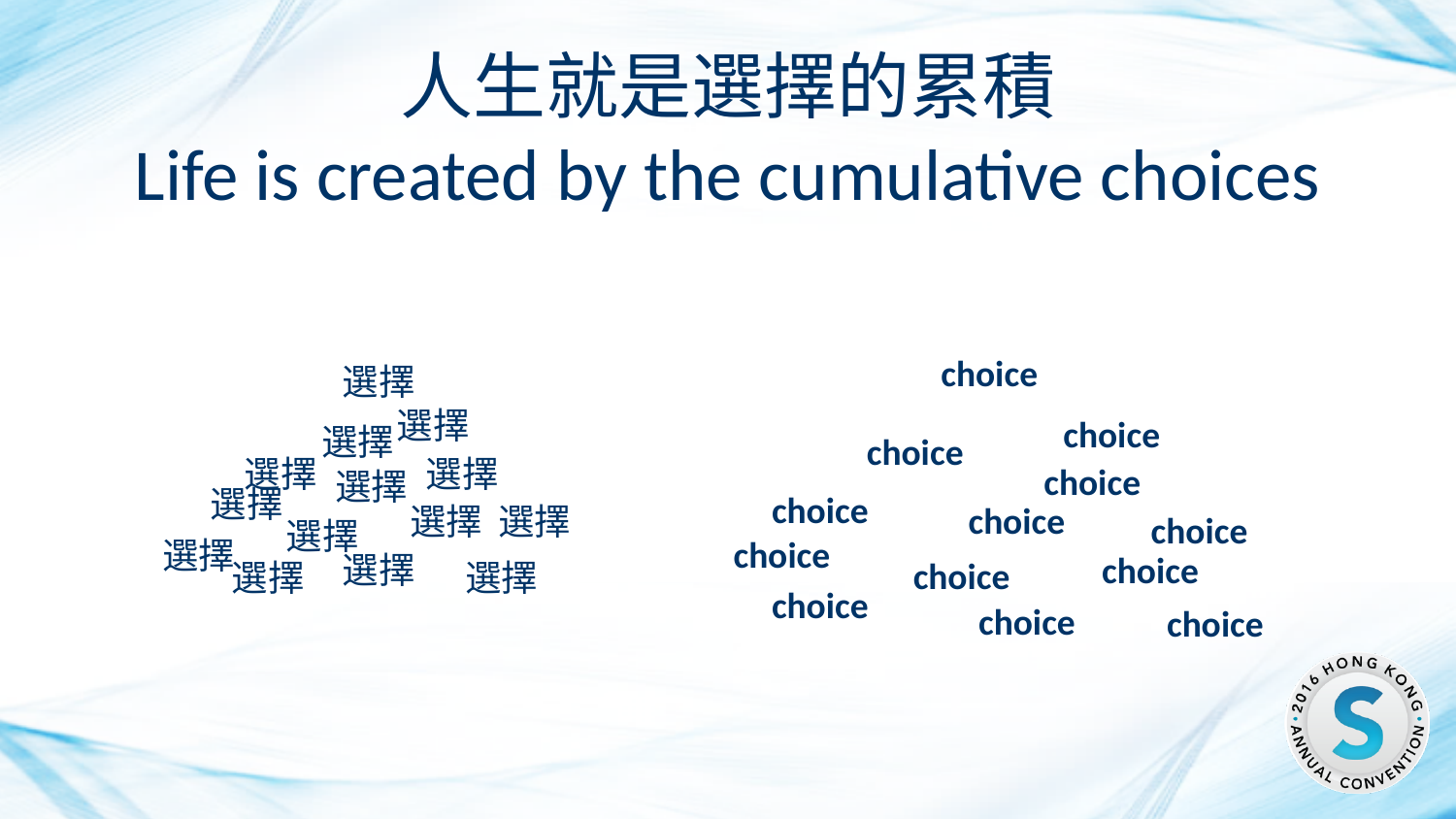

# 人生就是選擇的累積 Life is created by the cumulative choices
choice
選擇
選擇
choice
選擇
選擇
選擇
選擇
選擇
選擇
選擇
選擇
選擇
選擇
選擇
選擇
choice
choice
choice
choice
choice
choice
choice
choice
choice
choice
choice